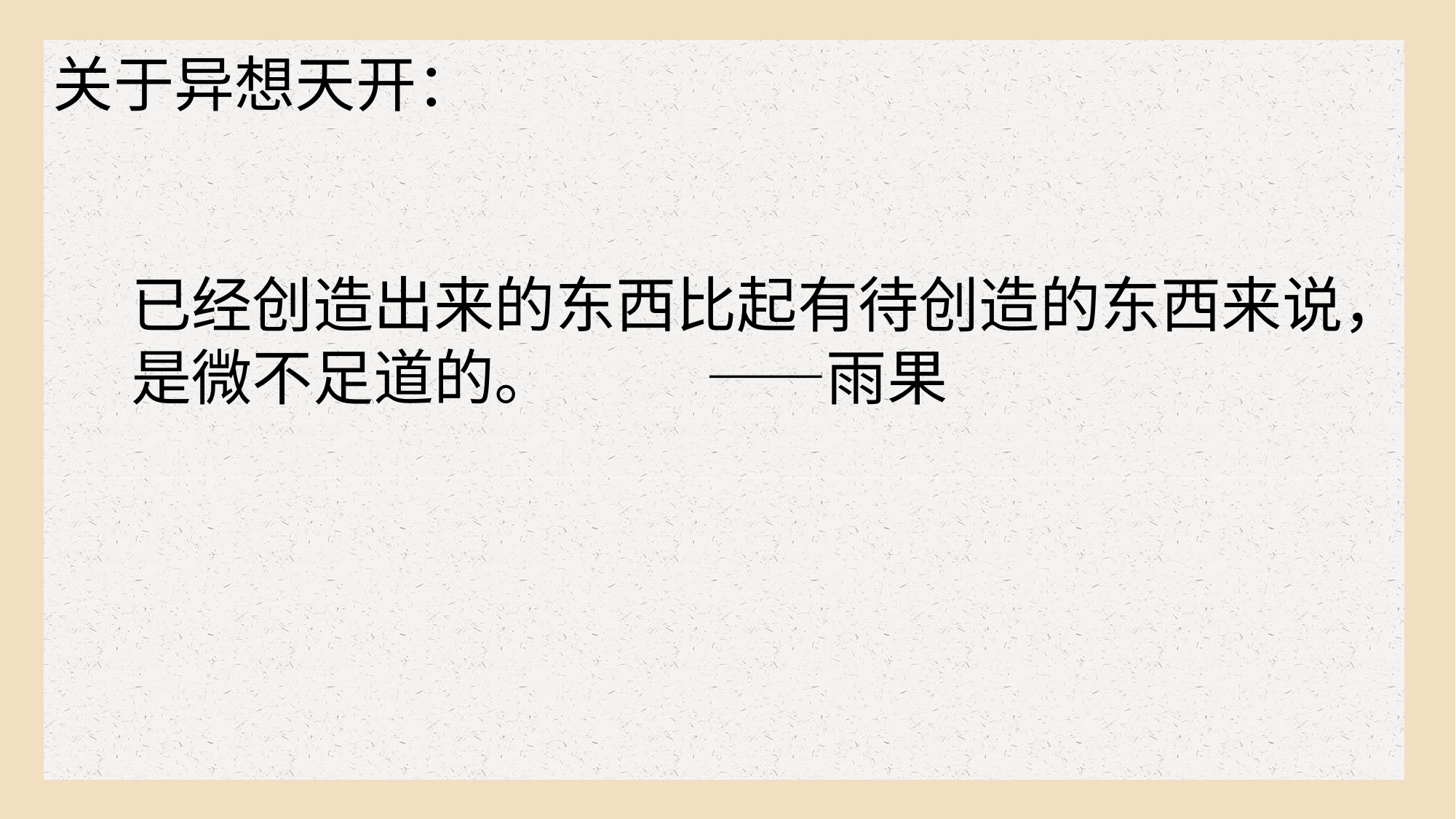

关于异想天开：
已经创造出来的东西比起有待创造的东西来说，是微不足道的。           ——雨果